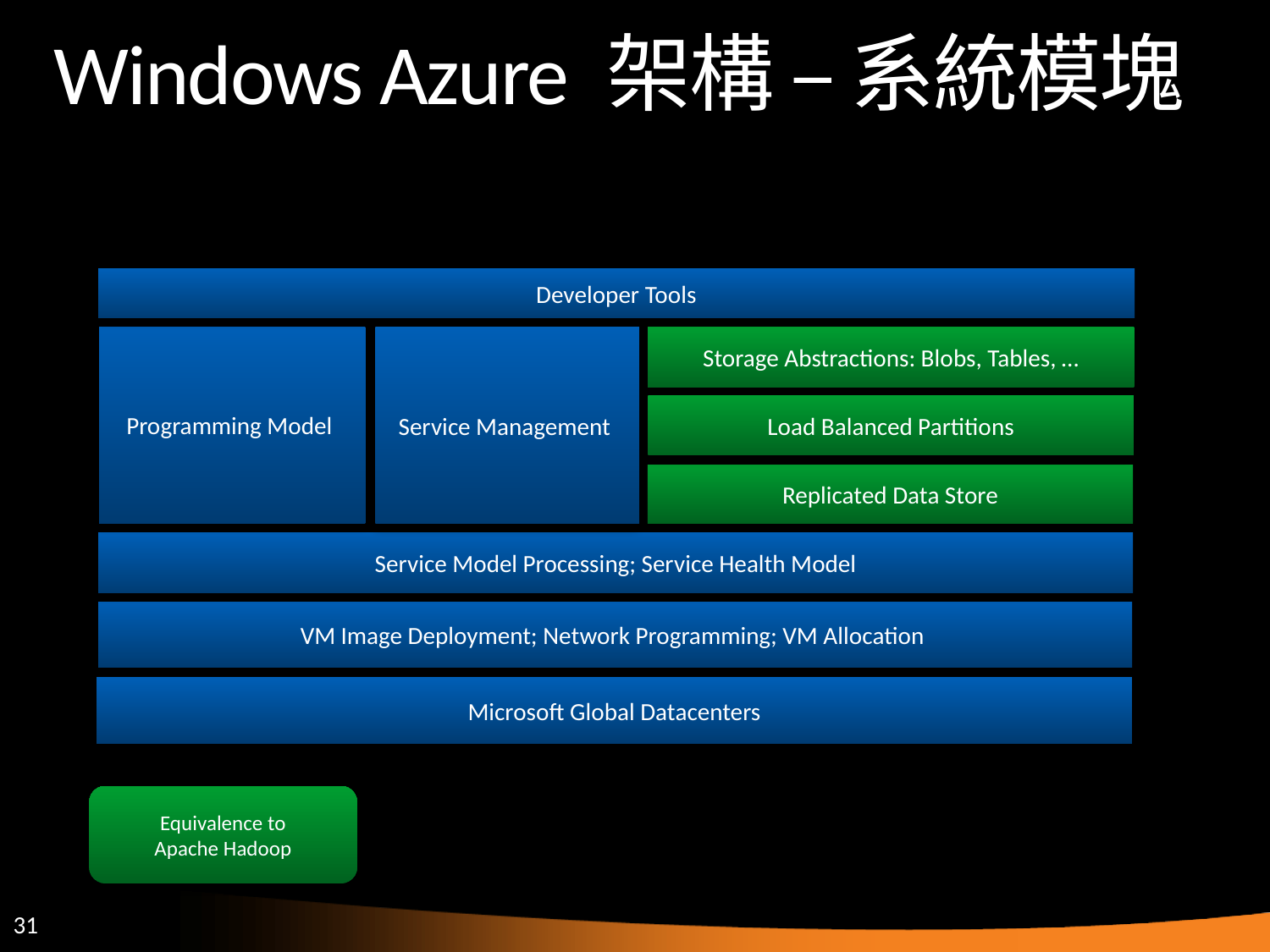

# Windows Azure 架構 – 系統模塊

Developer Tools
Programming Model
Storage Abstractions: Blobs, Tables, …
Service Management
Load Balanced Partitions
Replicated Data Store
Service Model Processing; Service Health Model
VM Image Deployment; Network Programming; VM Allocation
Microsoft Global Datacenters
Equivalence to
Apache Hadoop